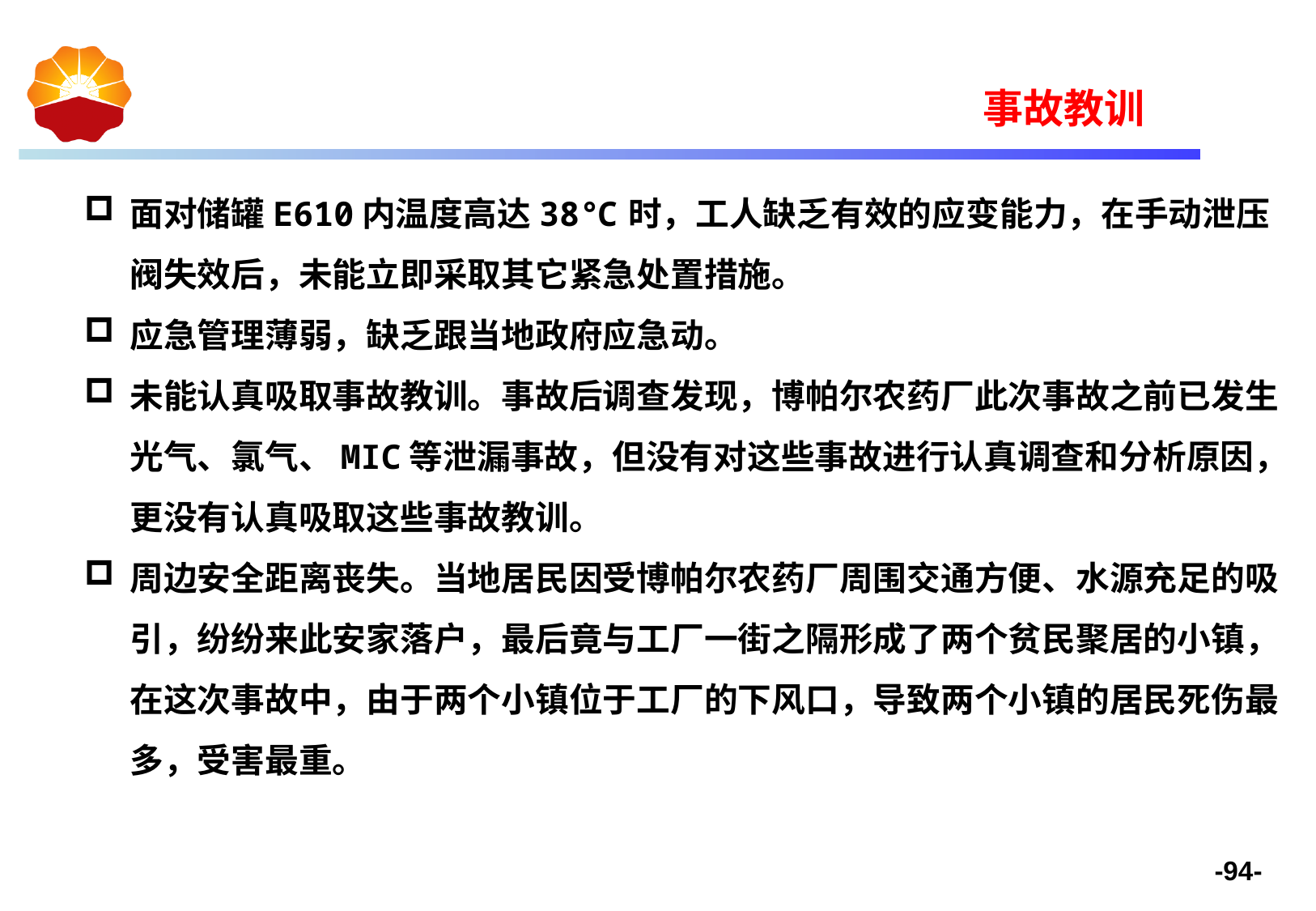

事故教训
面对储罐E610内温度高达38℃时，工人缺乏有效的应变能力，在手动泄压阀失效后，未能立即采取其它紧急处置措施。
应急管理薄弱，缺乏跟当地政府应急动。
未能认真吸取事故教训。事故后调查发现，博帕尔农药厂此次事故之前已发生光气、氯气、MIC等泄漏事故，但没有对这些事故进行认真调查和分析原因，更没有认真吸取这些事故教训。
周边安全距离丧失。当地居民因受博帕尔农药厂周围交通方便、水源充足的吸引，纷纷来此安家落户，最后竟与工厂一街之隔形成了两个贫民聚居的小镇，在这次事故中，由于两个小镇位于工厂的下风口，导致两个小镇的居民死伤最多，受害最重。